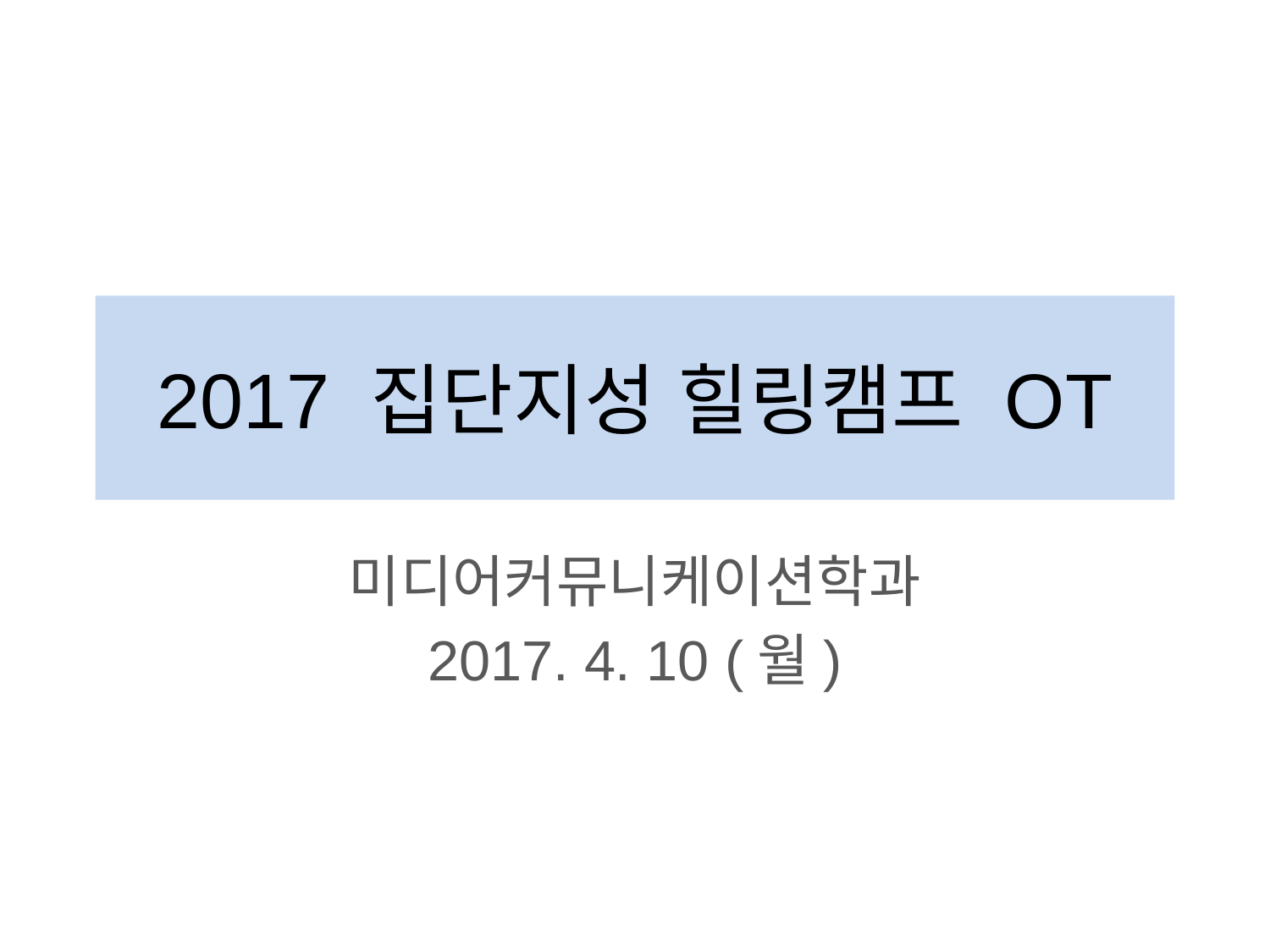

# 2017 집단지성 힐링캠프 OT
미디어커뮤니케이션학과
2017. 4. 10 (월)